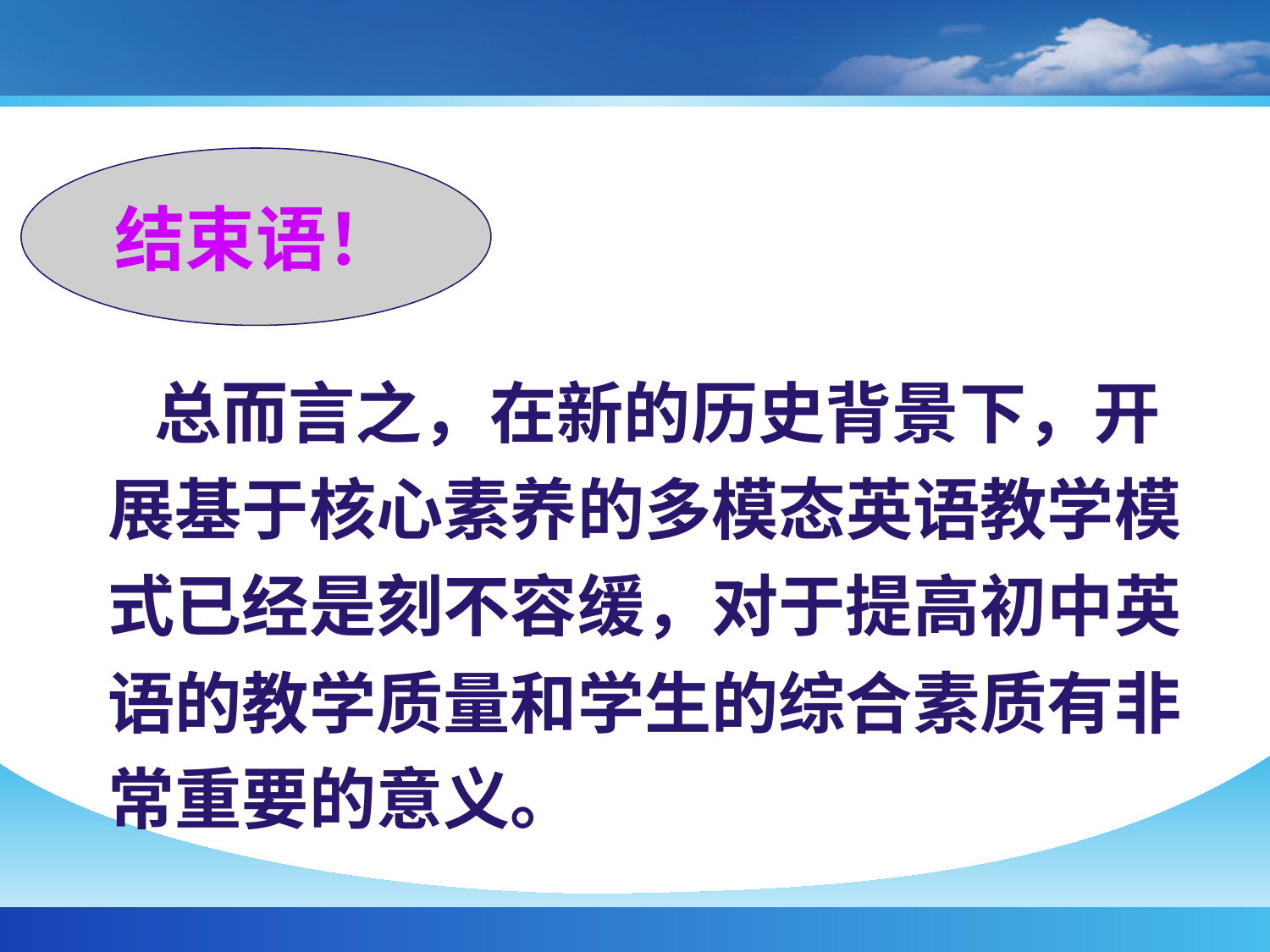

结束语！
  总而言之，在新的历史背景下，开展基于核心素养的多模态英语教学模式已经是刻不容缓，对于提高初中英语的教学质量和学生的综合素质有非常重要的意义。
30